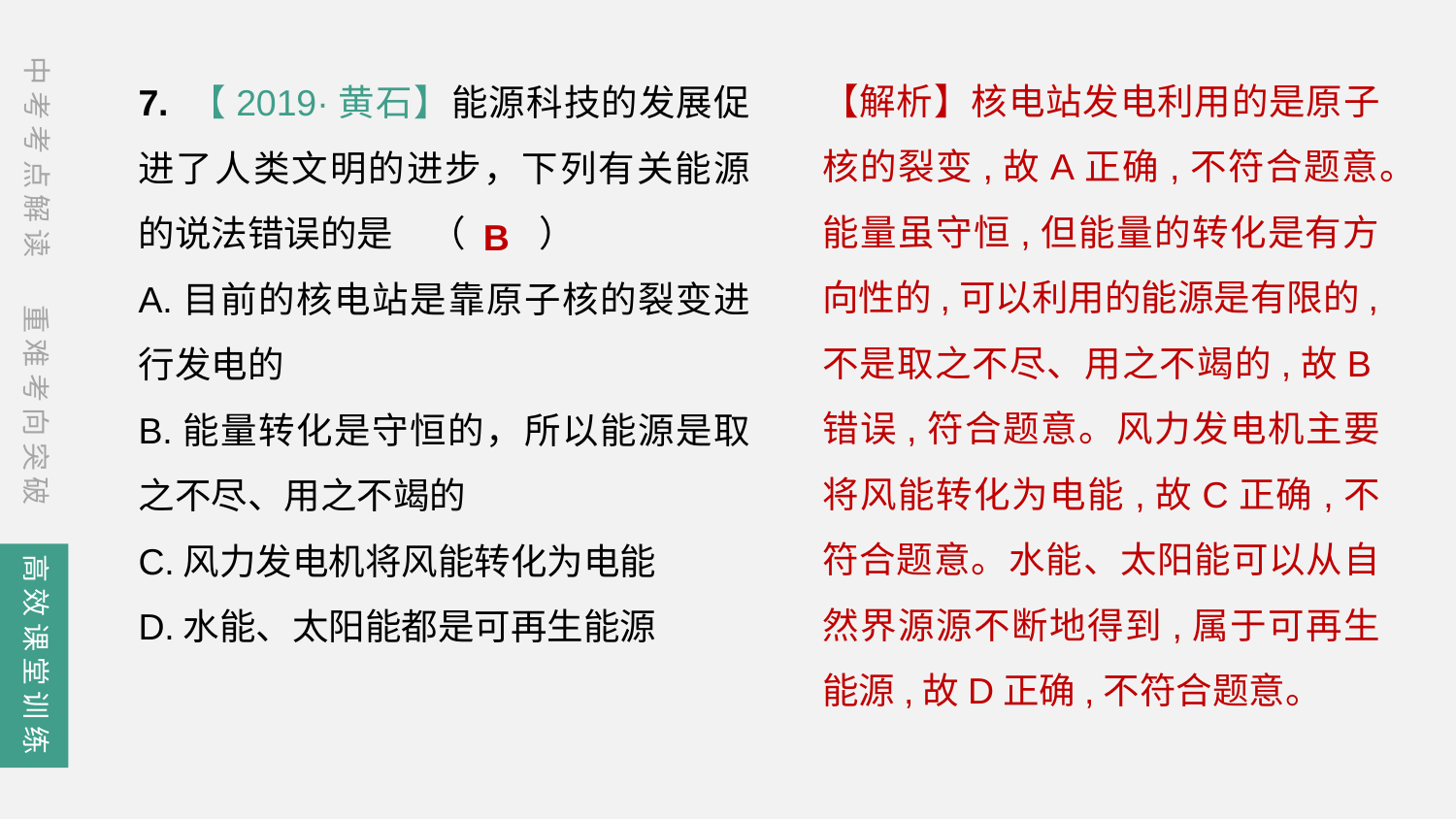

中考考点解读
【解析】核电站发电利用的是原子核的裂变,故A正确,不符合题意。能量虽守恒,但能量的转化是有方向性的,可以利用的能源是有限的,不是取之不尽、用之不竭的,故B错误,符合题意。风力发电机主要将风能转化为电能,故C正确,不符合题意。水能、太阳能可以从自然界源源不断地得到,属于可再生能源,故D正确,不符合题意。
7. 【2019·黄石】能源科技的发展促进了人类文明的进步，下列有关能源的说法错误的是	（　　）
A.目前的核电站是靠原子核的裂变进行发电的
B.能量转化是守恒的，所以能源是取之不尽、用之不竭的
C.风力发电机将风能转化为电能
D.水能、太阳能都是可再生能源
B
重难考向突破
高效课堂训练